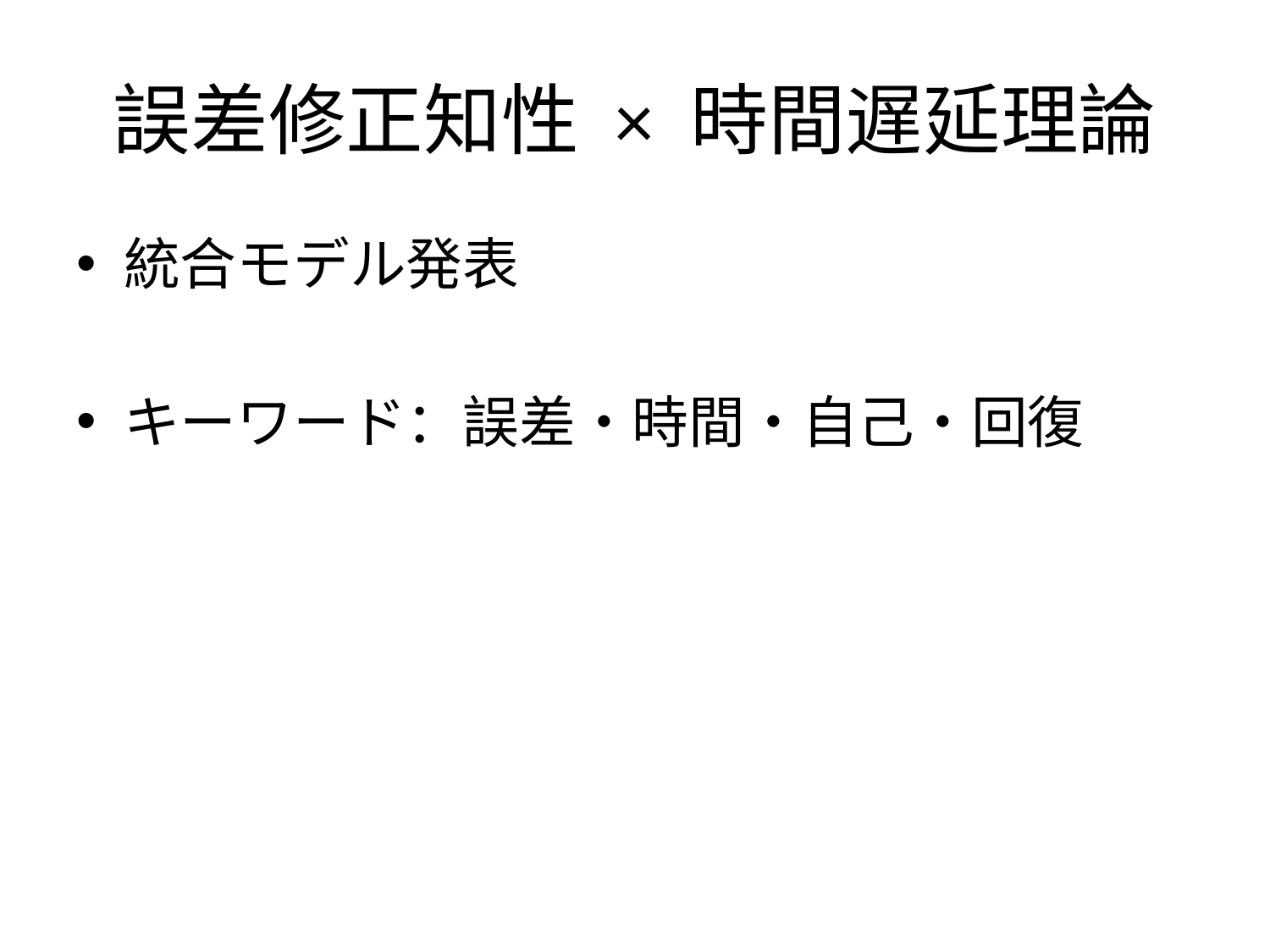

# 誤差修正知性 × 時間遅延理論
統合モデル発表

キーワード：誤差・時間・自己・回復